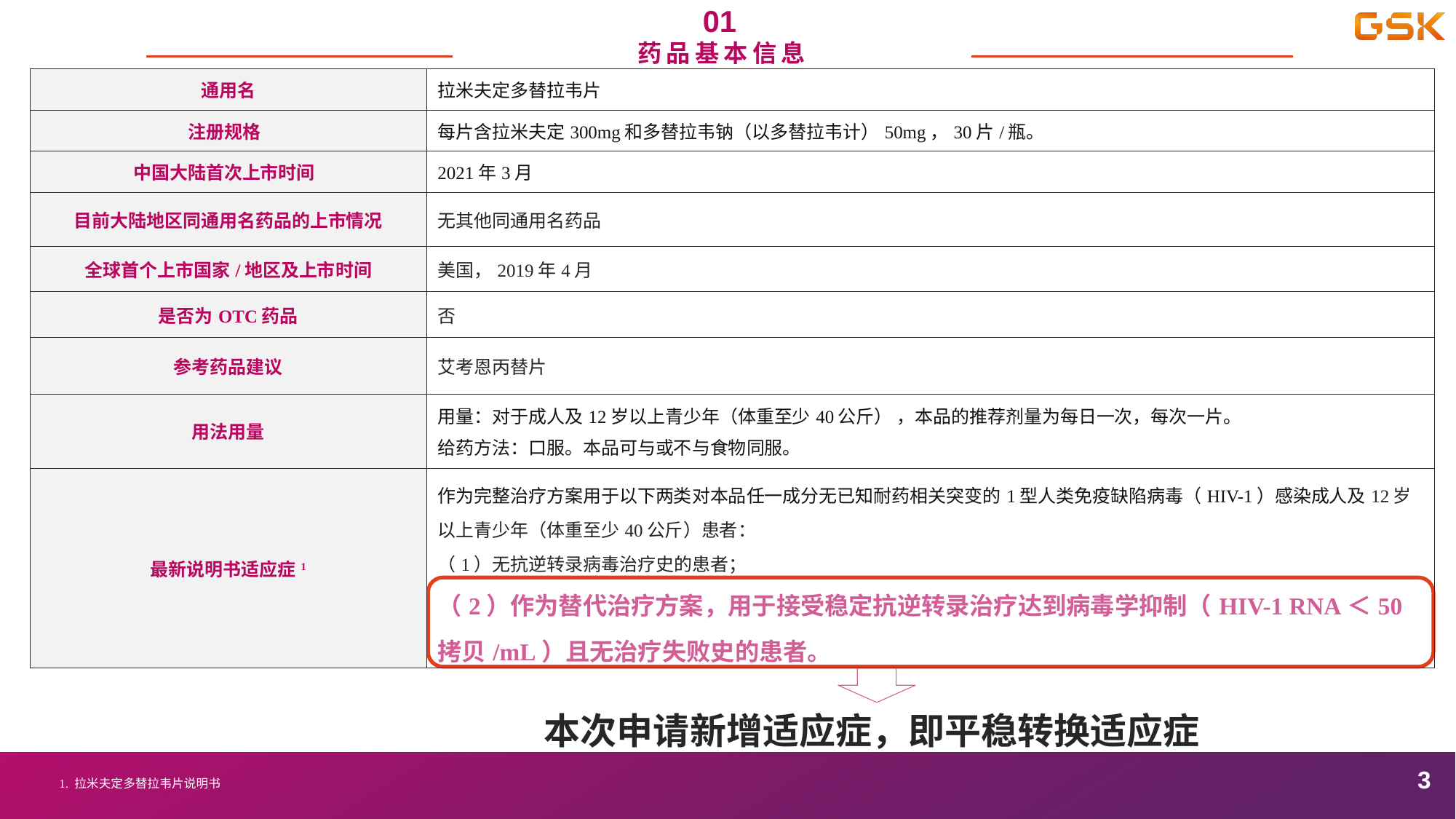

01
药品基本信息
| 通用名 | 拉米夫定多替拉韦片 |
| --- | --- |
| 注册规格 | 每片含拉米夫定300mg和多替拉韦钠（以多替拉韦计）50mg，30片/瓶。 |
| 中国大陆首次上市时间 | 2021年3月 |
| 目前大陆地区同通用名药品的上市情况 | 无其他同通用名药品 |
| 全球首个上市国家/地区及上市时间 | 美国，2019年4月 |
| 是否为OTC药品 | 否 |
| 参考药品建议 | 艾考恩丙替片 |
| 用法用量 | 用量：对于成人及12岁以上青少年（体重至少40公斤） ，本品的推荐剂量为每日一次，每次一片。 给药方法：口服。本品可与或不与食物同服。 |
| 最新说明书适应症1 | 作为完整治疗方案用于以下两类对本品任一成分无已知耐药相关突变的1型人类免疫缺陷病毒（HIV-1）感染成人及12岁以上青少年（体重至少40公斤）患者： （1）无抗逆转录病毒治疗史的患者； （2）作为替代治疗方案，用于接受稳定抗逆转录治疗达到病毒学抑制（HIV-1 RNA＜50拷贝/mL）且无治疗失败史的患者。 |

本次申请新增适应症，即平稳转换适应症
3
1. 拉米夫定多替拉韦片说明书